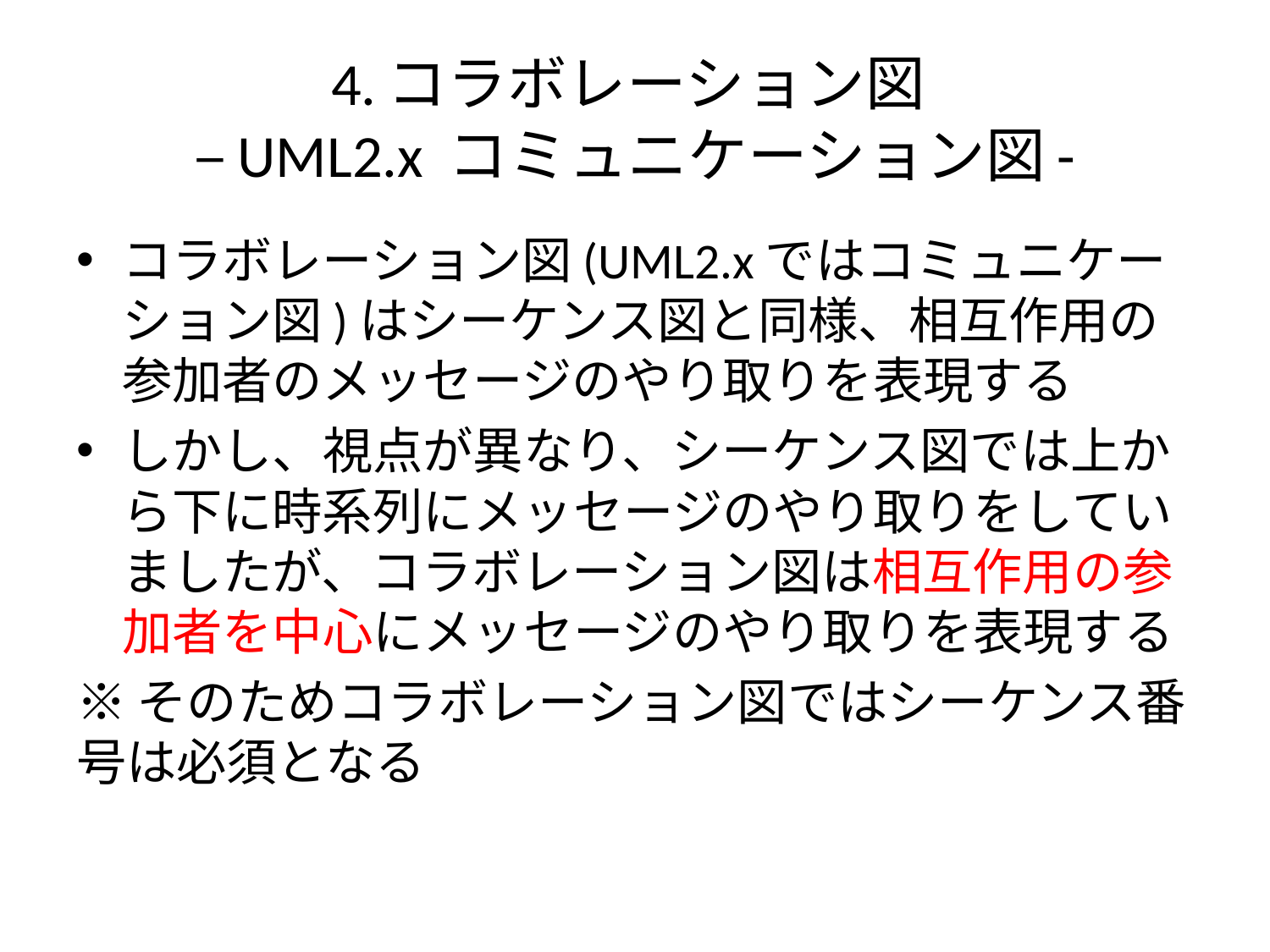

# 4.コラボレーション図 –UML2.x コミュニケーション図-
コラボレーション図(UML2.xではコミュニケーション図)はシーケンス図と同様、相互作用の参加者のメッセージのやり取りを表現する
しかし、視点が異なり、シーケンス図では上から下に時系列にメッセージのやり取りをしていましたが、コラボレーション図は相互作用の参加者を中心にメッセージのやり取りを表現する
※そのためコラボレーション図ではシーケンス番号は必須となる